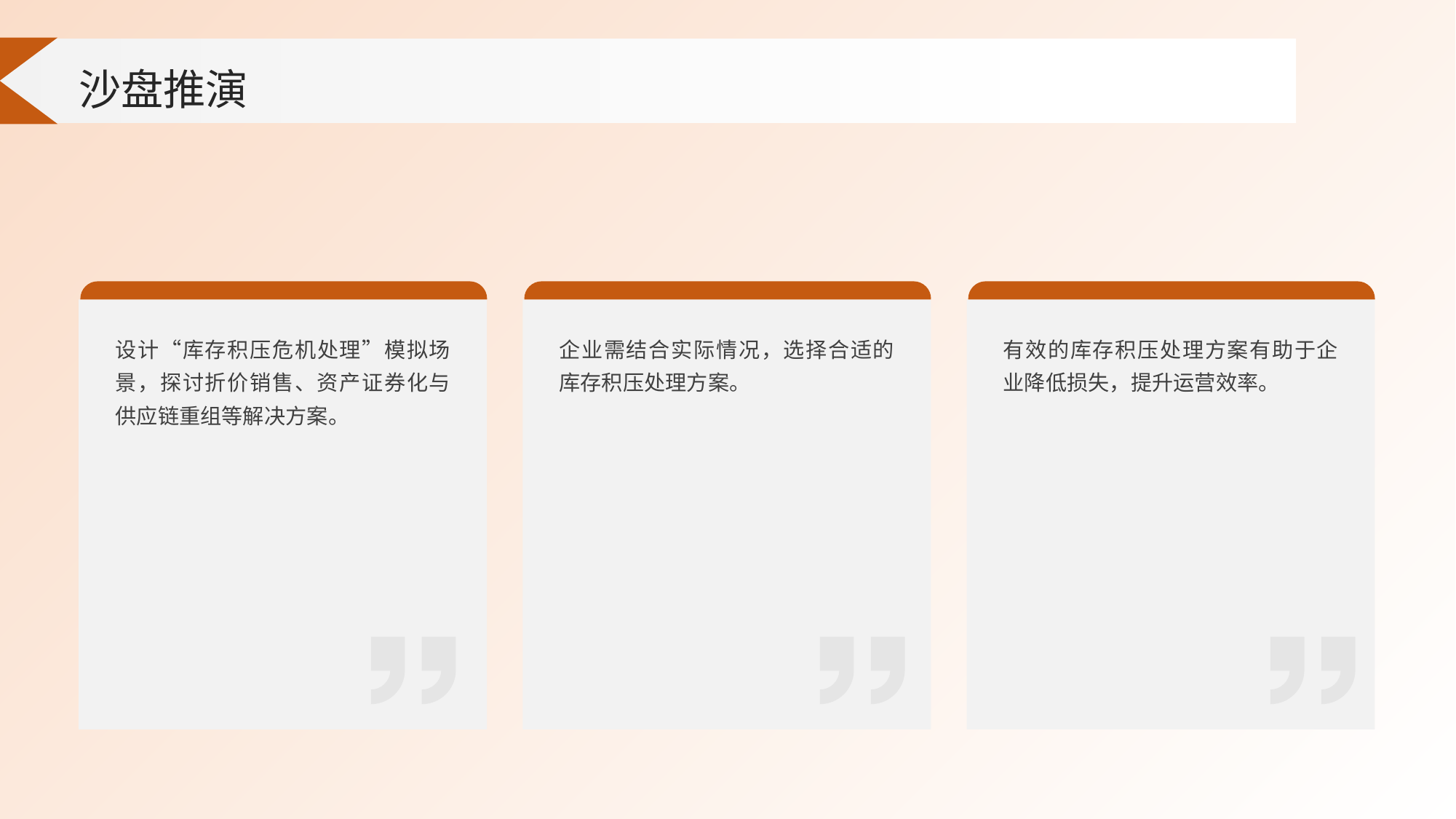

沙盘推演

设计“库存积压危机处理”模拟场景，探讨折价销售、资产证券化与供应链重组等解决方案。
企业需结合实际情况，选择合适的库存积压处理方案。
有效的库存积压处理方案有助于企业降低损失，提升运营效率。